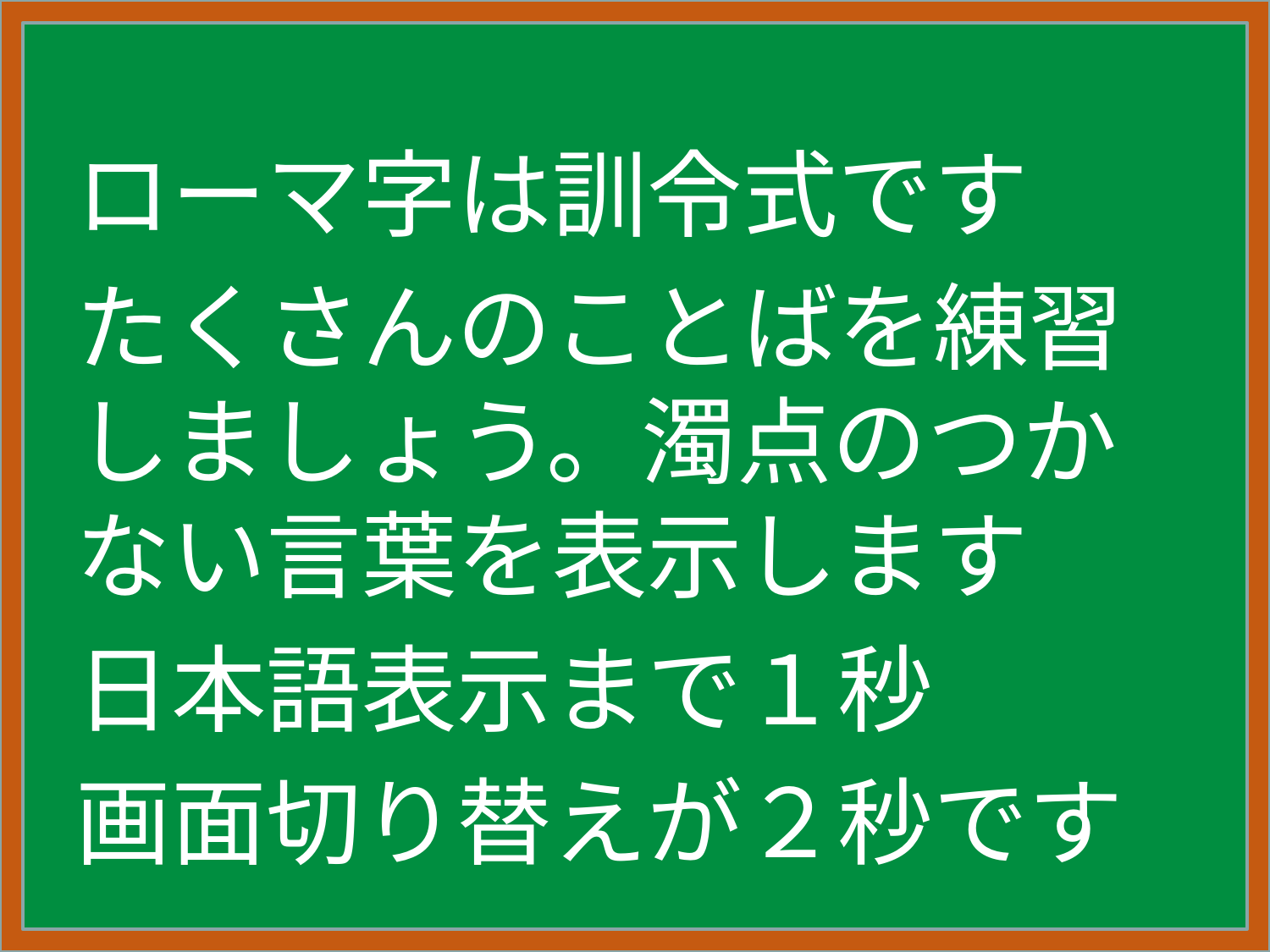

ローマ字は訓令式です
たくさんのことばを練習しましょう。濁点のつかない言葉を表示します
日本語表示まで１秒
画面切り替えが２秒です